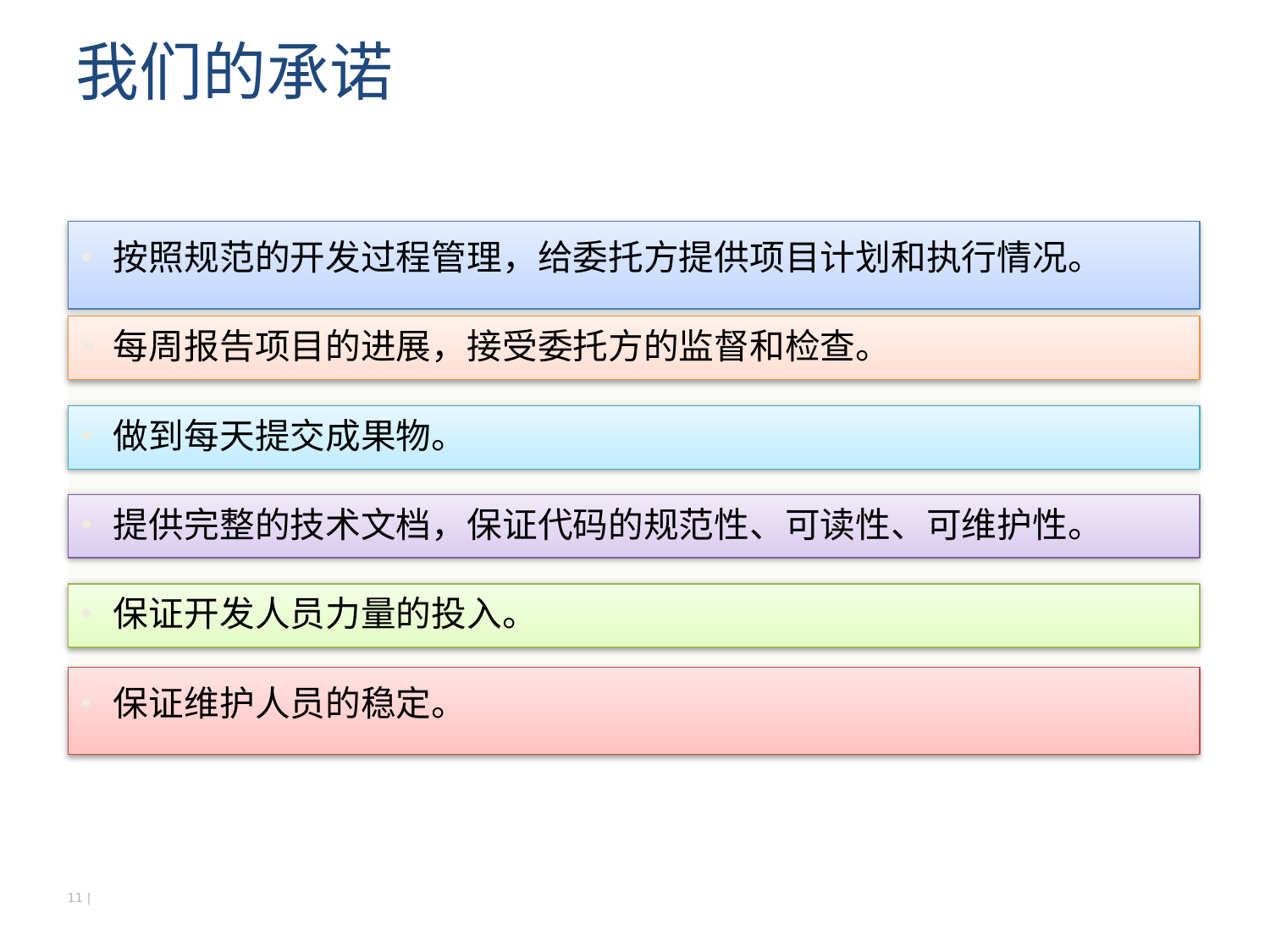

我们的承诺

按照规范的开发过程管理，给委托方提供项目计划和执行情况。

每周报告项目的进展，接受委托方的监督和检查。

做到每天提交成果物。

提供完整的技术文档，保证代码的规范性、可读性、可维护性。

保证开发人员力量的投入。

保证维护人员的稳定。
11 |